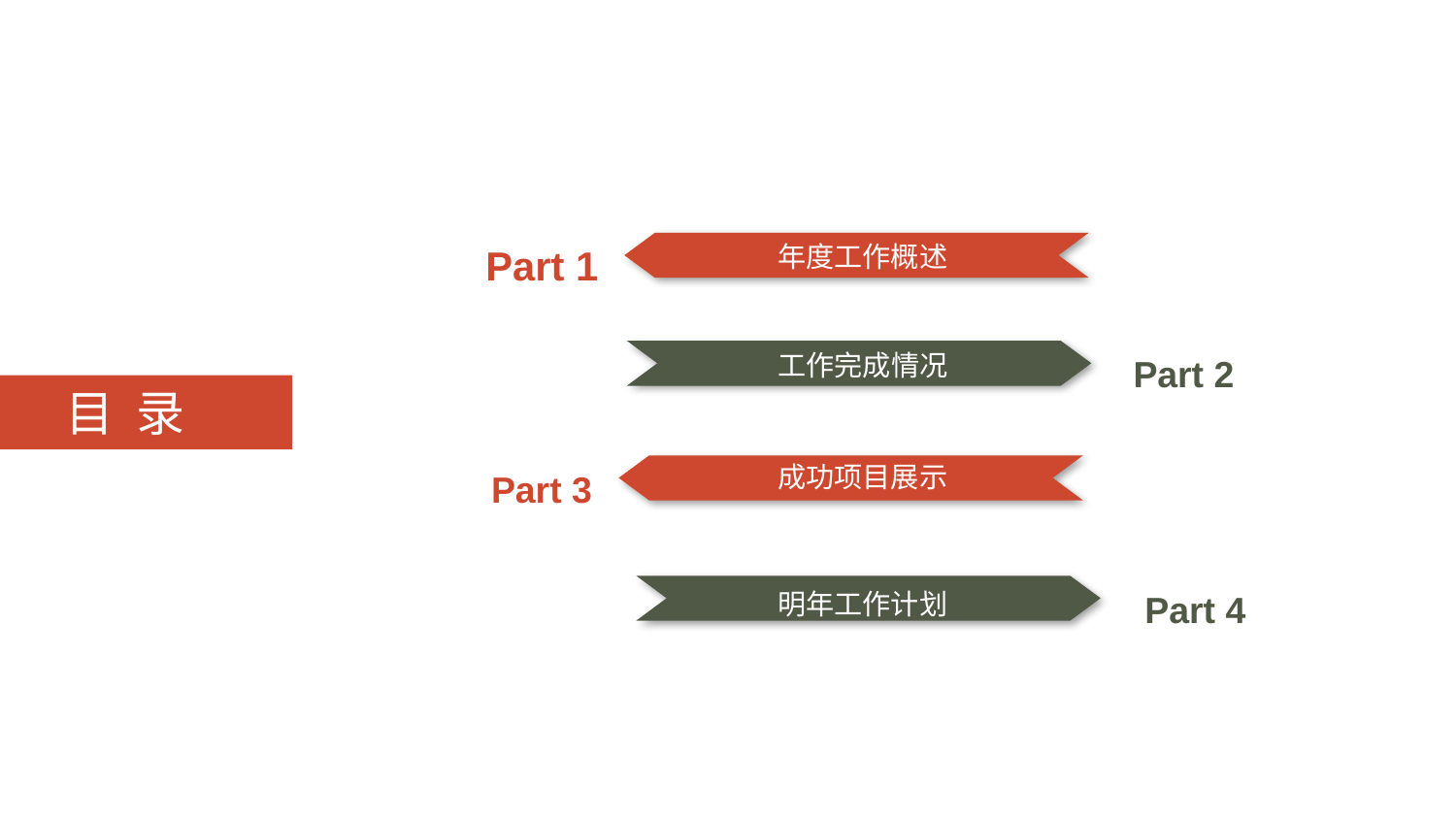

年度工作概述

Part 1
工作完成情况

Part 2

目  录
成功项目展示

Part 3

明年工作计划
Part 4